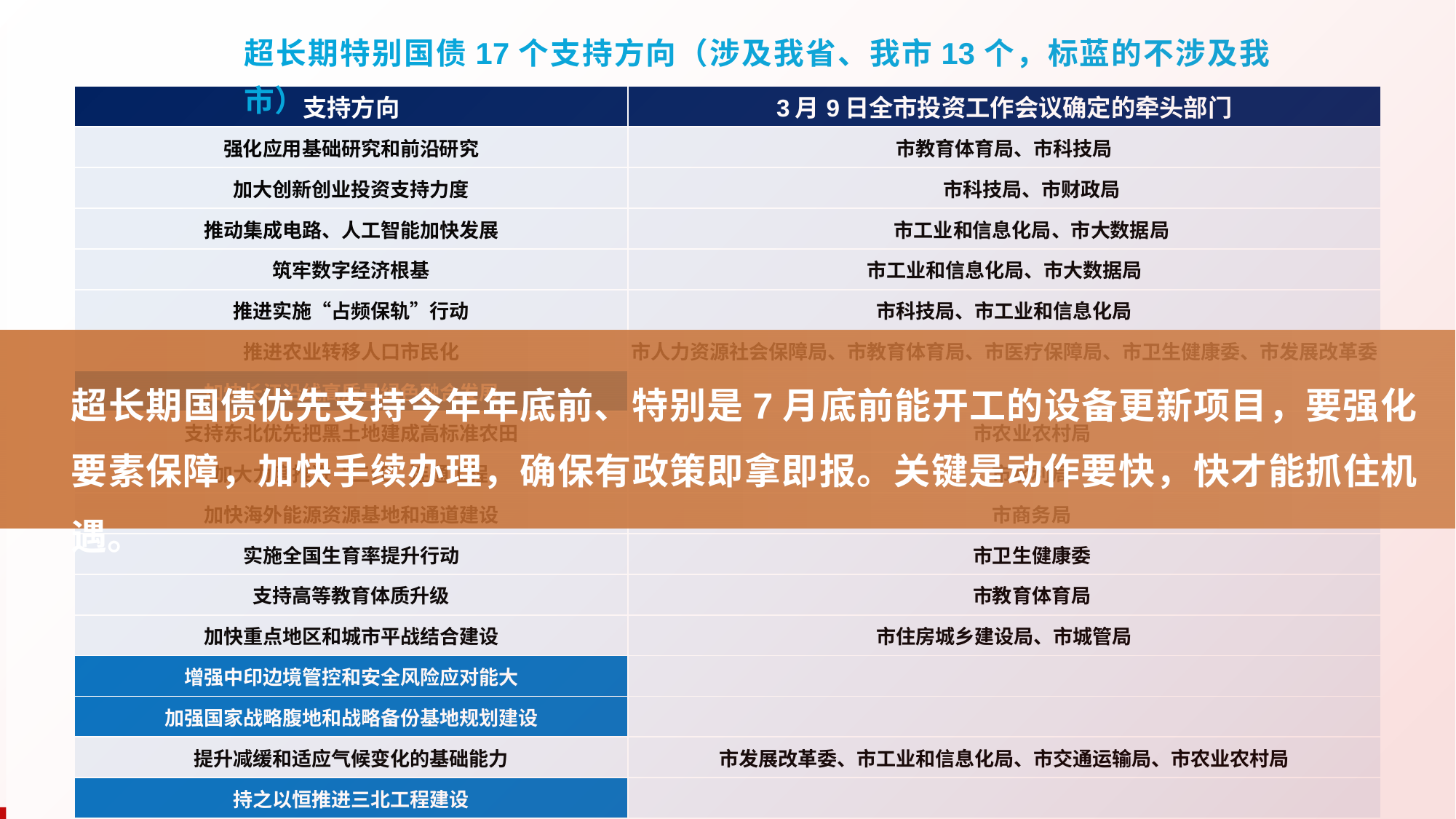

超长期特别国债17个支持方向（涉及我省、我市13个，标蓝的不涉及我市）
| 支持方向 | 3月9日全市投资工作会议确定的牵头部门 |
| --- | --- |
| 强化应用基础研究和前沿研究 | 市教育体育局、市科技局 |
| 加大创新创业投资支持力度 | 市科技局、市财政局 |
| 推动集成电路、人工智能加快发展 | 市工业和信息化局、市大数据局 |
| 筑牢数字经济根基 | 市工业和信息化局、市大数据局 |
| 推进实施“占频保轨”行动 | 市科技局、市工业和信息化局 |
| 推进农业转移人口市民化 | 市人力资源社会保障局、市教育体育局、市医疗保障局、市卫生健康委、市发展改革委 |
| 加快长江沿线高质量绿色融合发展 |  |
| 支持东北优先把黑土地建成高标准农田 | 市农业农村局 |
| 加大力度推进“三江”连通工程 | 市水利局 |
| 加快海外能源资源基地和通道建设 | 市商务局 |
| 实施全国生育率提升行动 | 市卫生健康委 |
| 支持高等教育体质升级 | 市教育体育局 |
| 加快重点地区和城市平战结合建设 | 市住房城乡建设局、市城管局 |
| 增强中印边境管控和安全风险应对能大 |  |
| 加强国家战略腹地和战略备份基地规划建设 |  |
| 提升减缓和适应气候变化的基础能力 | 市发展改革委、市工业和信息化局、市交通运输局、市农业农村局 |
| 持之以恒推进三北工程建设 |  |

超长期国债优先支持今年年底前、特别是7月底前能开工的设备更新项目，要强化要素保障，加快手续办理，确保有政策即拿即报。关键是动作要快，快才能抓住机遇。